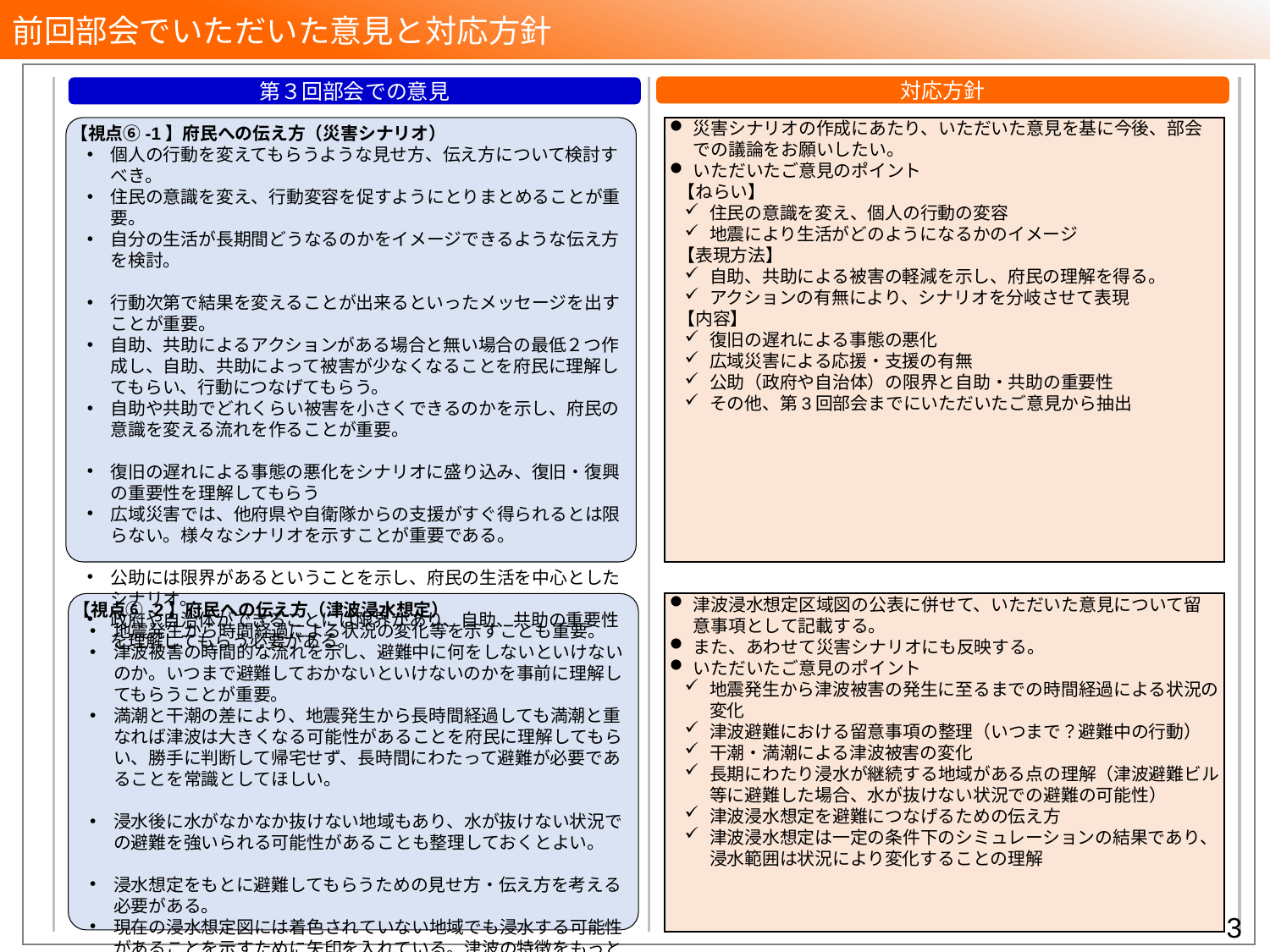

前回部会でいただいた意見と対応方針

対応方針
第３回部会での意見
災害シナリオの作成にあたり、いただいた意見を基に今後、部会での議論をお願いしたい。
いただいたご意見のポイント
 【ねらい】
住民の意識を変え、個人の行動の変容
地震により生活がどのようになるかのイメージ
 【表現方法】
自助、共助による被害の軽減を示し、府民の理解を得る。
アクションの有無により、シナリオを分岐させて表現
 【内容】
復旧の遅れによる事態の悪化
広域災害による応援・支援の有無
公助（政府や自治体）の限界と自助・共助の重要性
その他、第3回部会までにいただいたご意見から抽出

【視点⑥-1】府民への伝え方（災害シナリオ）
個人の行動を変えてもらうような見せ方、伝え方について検討すべき。
住民の意識を変え、行動変容を促すようにとりまとめることが重要。
自分の生活が長期間どうなるのかをイメージできるような伝え方を検討。

行動次第で結果を変えることが出来るといったメッセージを出すことが重要。
自助、共助によるアクションがある場合と無い場合の最低２つ作成し、自助、共助によって被害が少なくなることを府民に理解してもらい、行動につなげてもらう。
自助や共助でどれくらい被害を小さくできるのかを示し、府民の意識を変える流れを作ることが重要。

復旧の遅れによる事態の悪化をシナリオに盛り込み、復旧・復興の重要性を理解してもらう
広域災害では、他府県や自衛隊からの支援がすぐ得られるとは限らない。様々なシナリオを示すことが重要である。

公助には限界があるということを示し、府民の生活を中心としたシナリオ。
政府や自治体ができることには限界があり、自助、共助の重要性を理解してもらう必要がある。

【視点⑥-2】府民への伝え方（津波浸水想定）
地震発生から時間経過による状況の変化等を示すことも重要。
津波被害の時間的な流れを示し、避難中に何をしないといけないのか。いつまで避難しておかないといけないのかを事前に理解してもらうことが重要。
満潮と干潮の差により、地震発生から長時間経過しても満潮と重なれば津波は大きくなる可能性があることを府民に理解してもらい、勝手に判断して帰宅せず、長時間にわたって避難が必要であることを常識としてほしい。

浸水後に水がなかなか抜けない地域もあり、水が抜けない状況での避難を強いられる可能性があることも整理しておくとよい。

浸水想定をもとに避難してもらうための見せ方・伝え方を考える必要がある。
現在の浸水想定図には着色されていない地域でも浸水する可能性があることを示すために矢印を入れている。津波の特徴をもっと府民に分かりやすく伝えることが重要。

津波浸水想定区域図の公表に併せて、いただいた意見について留意事項として記載する。
また、あわせて災害シナリオにも反映する。
いただいたご意見のポイント
地震発生から津波被害の発生に至るまでの時間経過による状況の変化
津波避難における留意事項の整理（いつまで？避難中の行動）
干潮・満潮による津波被害の変化
長期にわたり浸水が継続する地域がある点の理解（津波避難ビル等に避難した場合、水が抜けない状況での避難の可能性）
津波浸水想定を避難につなげるための伝え方
津波浸水想定は一定の条件下のシミュレーションの結果であり、浸水範囲は状況により変化することの理解
3